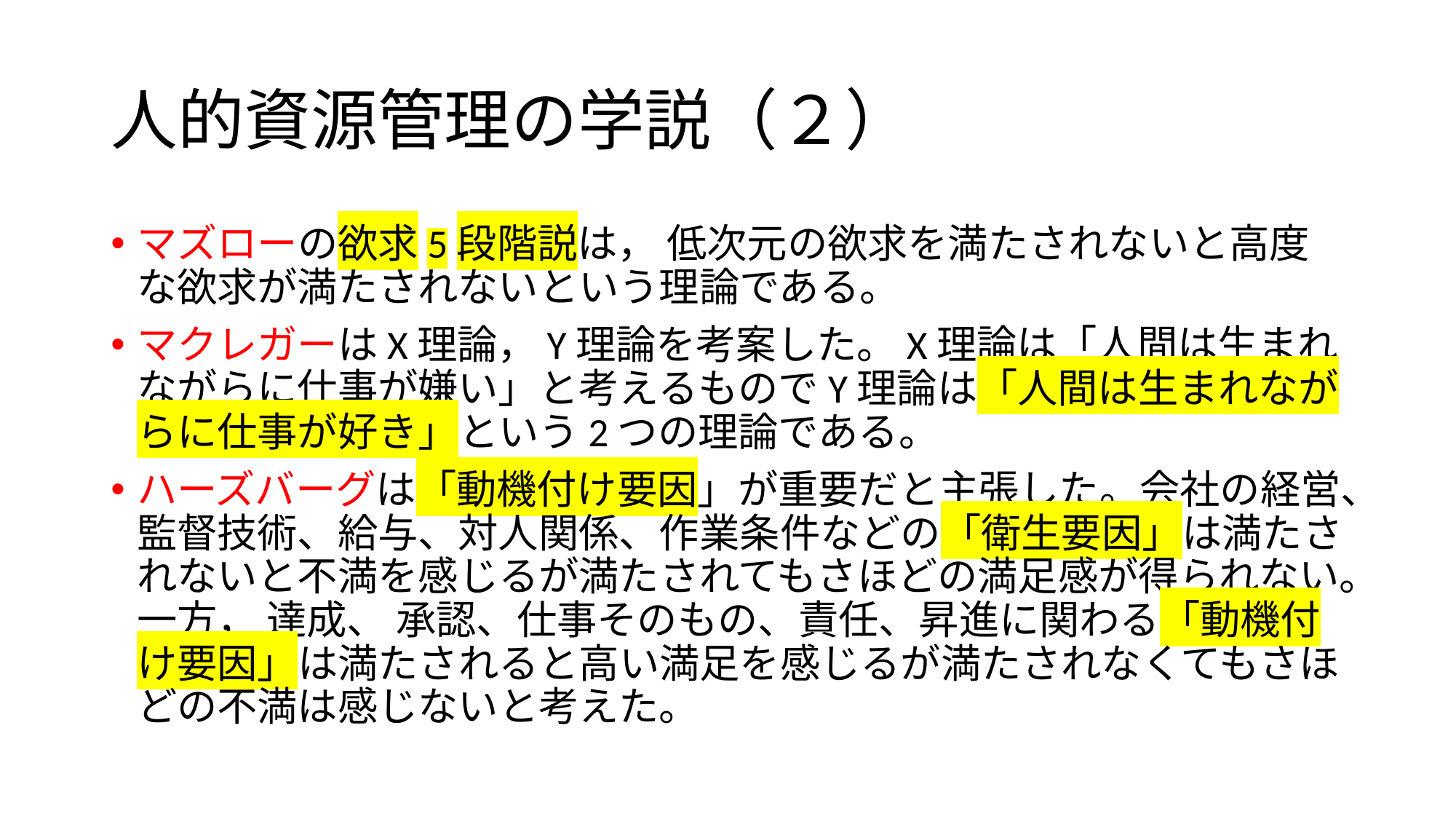

# 人的資源管理の学説（２）
マズローの欲求5段階説は， 低次元の欲求を満たされないと高度な欲求が満たされないという理論である。
マクレガーはX理論，Y理論を考案した。X理論は「人間は生まれながらに仕事が嫌い」と考えるものでY理論は「人間は生まれながらに仕事が好き」という2つの理論である。
ハーズバーグは「動機付け要因」が重要だと主張した。会社の経営、監督技術、給与、対人関係、作業条件などの「衛生要因」は満たされないと不満を感じるが満たされてもさほどの満足感が得られない。一方， 達成、 承認、仕事そのもの、責任、昇進に関わる「動機付け要因」は満たされると高い満足を感じるが満たされなくてもさほどの不満は感じないと考えた。